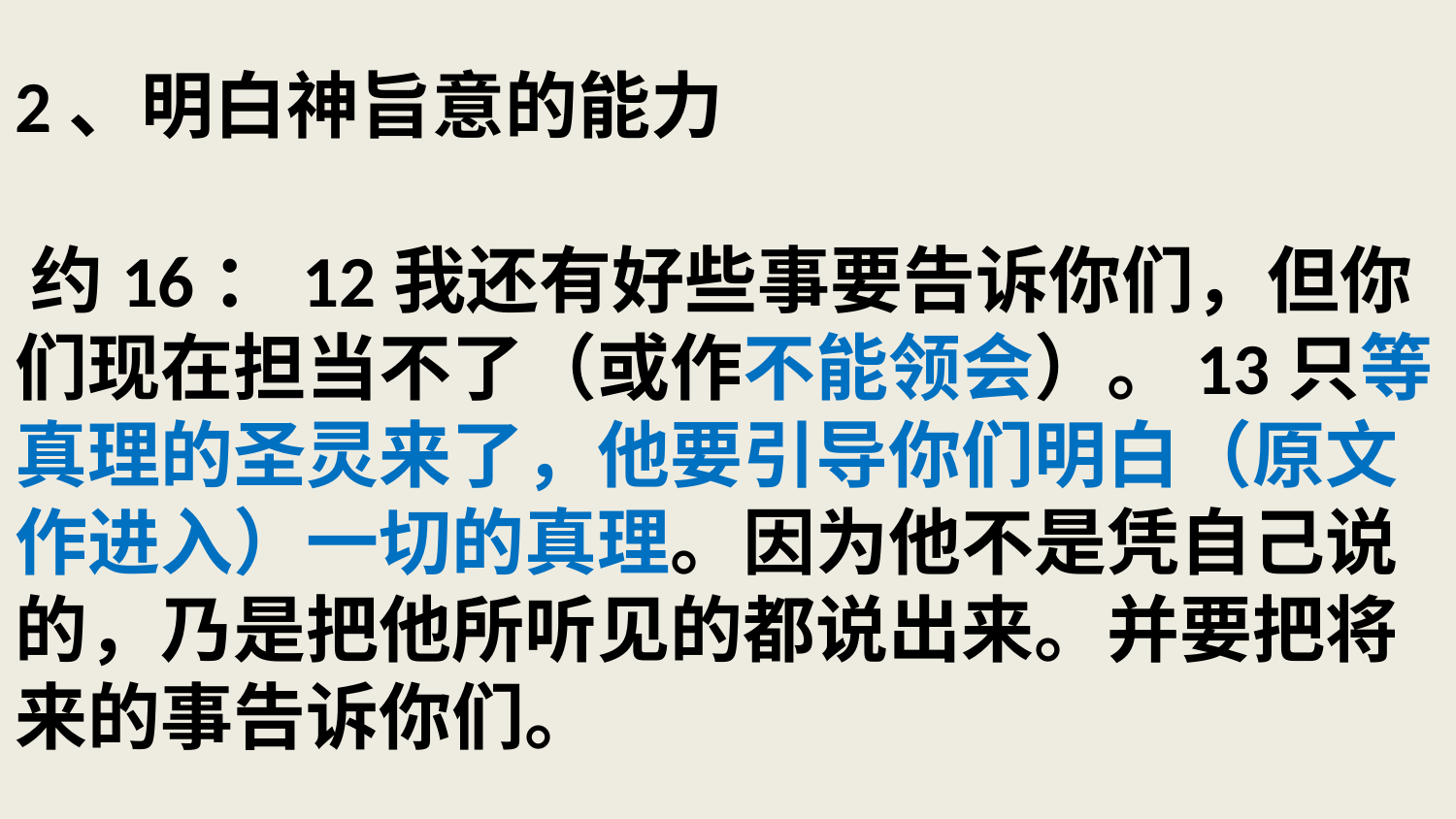

# 2、明白神旨意的能力 约16：12我还有好些事要告诉你们，但你们现在担当不了（或作不能领会）。13只等真理的圣灵来了，他要引导你们明白（原文作进入）一切的真理。因为他不是凭自己说的，乃是把他所听见的都说出来。并要把将来的事告诉你们。